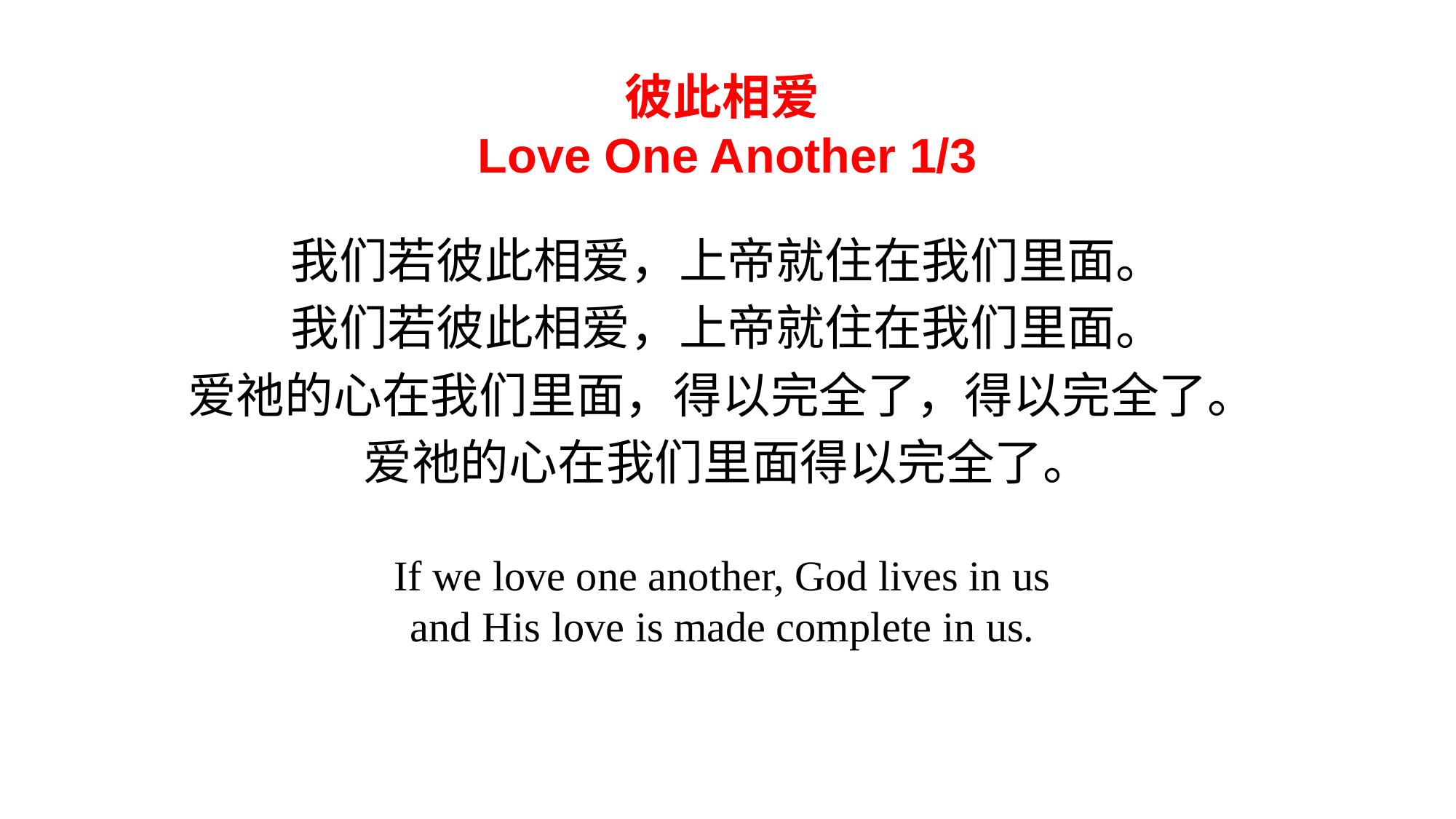

彼此相爱
Love One Another 1/3
我们若彼此相爱，上帝就住在我们里面。
我们若彼此相爱，上帝就住在我们里面。
爱祂的心在我们里面，得以完全了，得以完全了。
爱祂的心在我们里面得以完全了。

If we love one another, God lives in us
and His love is made complete in us.